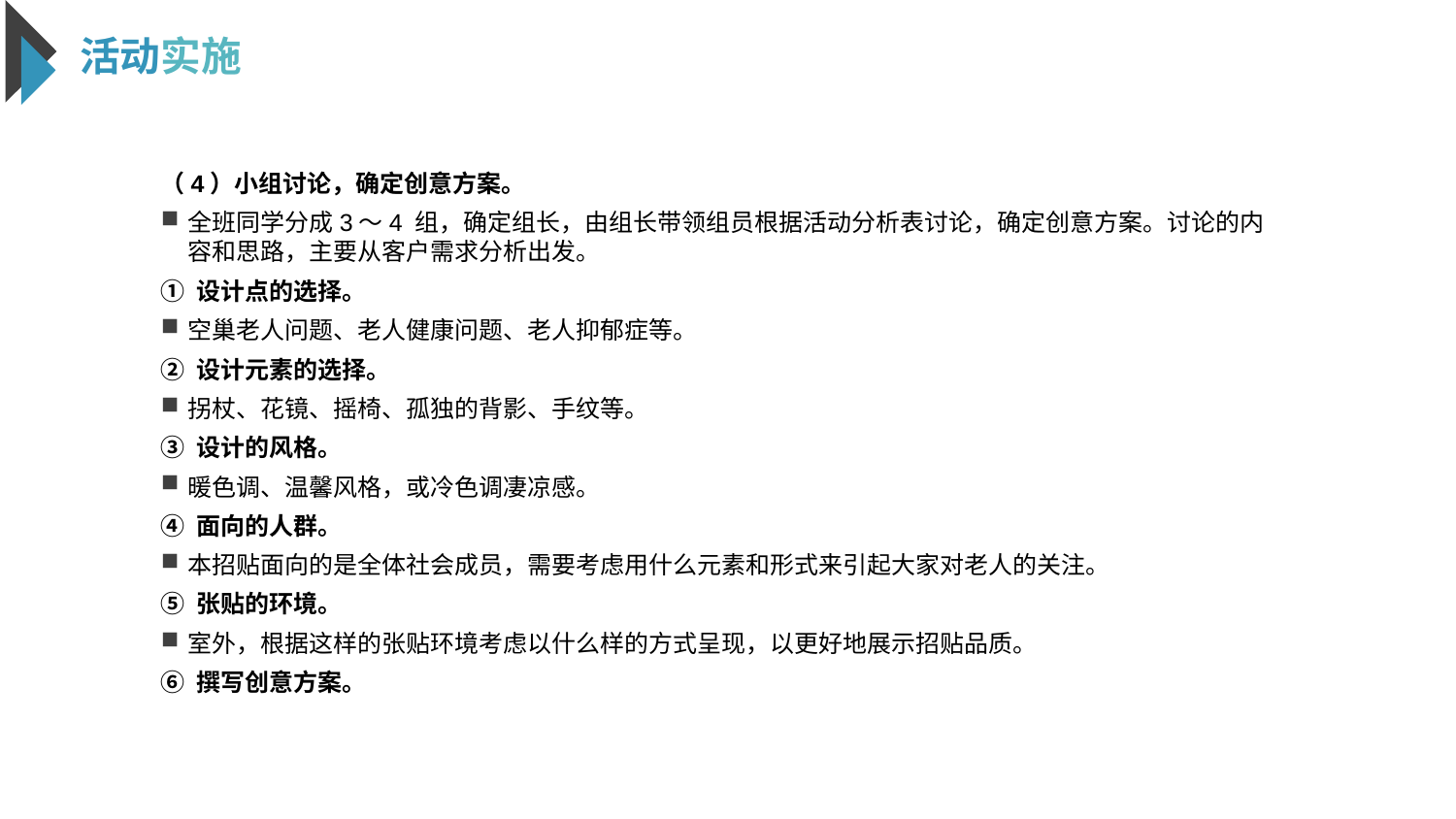

活动实施

（4）小组讨论，确定创意方案。
全班同学分成3～4 组，确定组长，由组长带领组员根据活动分析表讨论，确定创意方案。讨论的内容和思路，主要从客户需求分析出发。
① 设计点的选择。
空巢老人问题、老人健康问题、老人抑郁症等。
② 设计元素的选择。
拐杖、花镜、摇椅、孤独的背影、手纹等。
③ 设计的风格。
暖色调、温馨风格，或冷色调凄凉感。
④ 面向的人群。
本招贴面向的是全体社会成员，需要考虑用什么元素和形式来引起大家对老人的关注。
⑤ 张贴的环境。
室外，根据这样的张贴环境考虑以什么样的方式呈现，以更好地展示招贴品质。
⑥ 撰写创意方案。